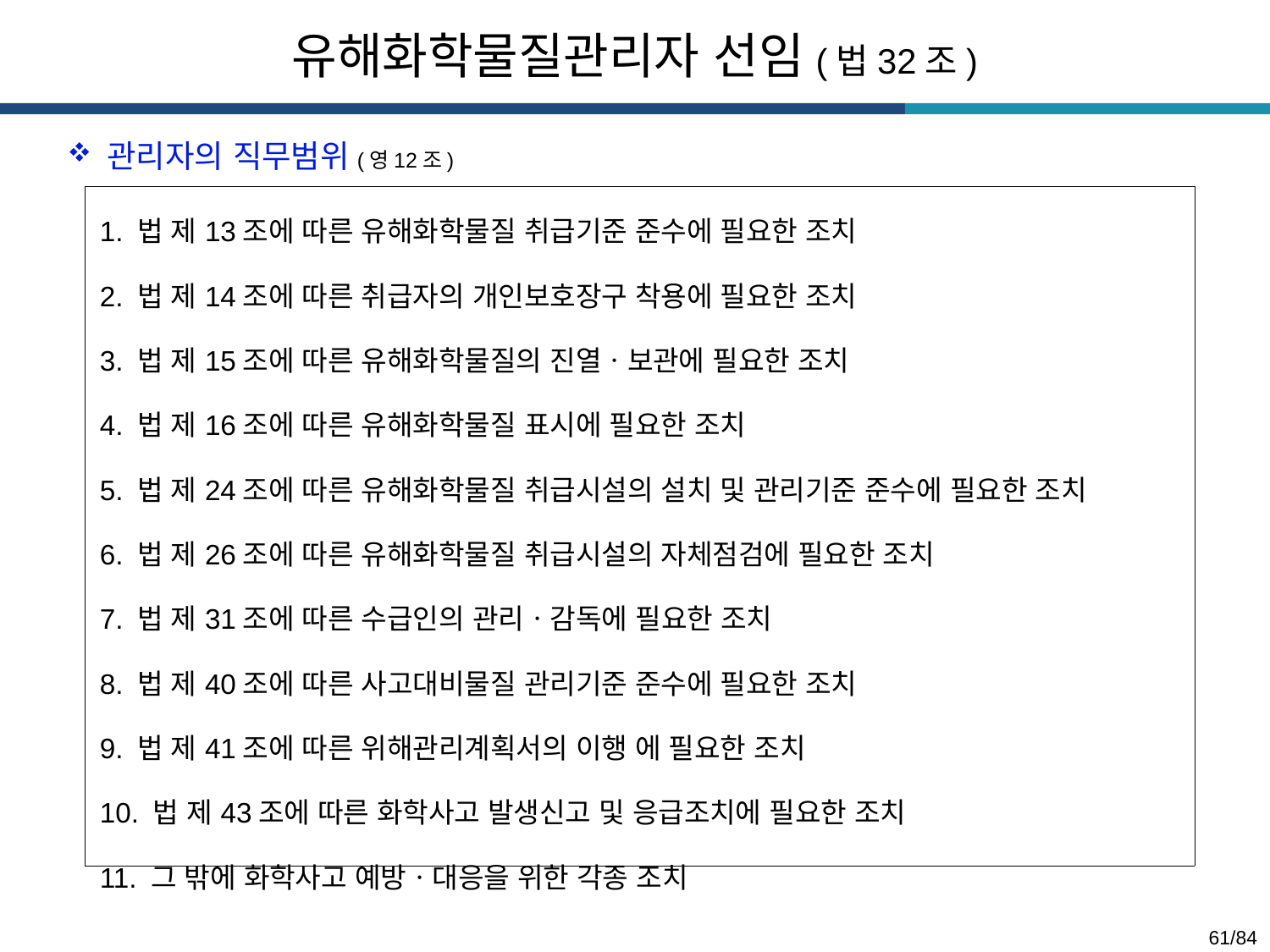

유해화학물질관리자 선임(법32조)
관리자의 직무범위(영12조)
| 1. 법 제13조에 따른 유해화학물질 취급기준 준수에 필요한 조치 2. 법 제14조에 따른 취급자의 개인보호장구 착용에 필요한 조치 3. 법 제15조에 따른 유해화학물질의 진열ㆍ보관에 필요한 조치 4. 법 제16조에 따른 유해화학물질 표시에 필요한 조치 5. 법 제24조에 따른 유해화학물질 취급시설의 설치 및 관리기준 준수에 필요한 조치 6. 법 제26조에 따른 유해화학물질 취급시설의 자체점검에 필요한 조치 7. 법 제31조에 따른 수급인의 관리ㆍ감독에 필요한 조치 8. 법 제40조에 따른 사고대비물질 관리기준 준수에 필요한 조치 9. 법 제41조에 따른 위해관리계획서의 이행 에 필요한 조치 10. 법 제43조에 따른 화학사고 발생신고 및 응급조치에 필요한 조치 11. 그 밖에 화학사고 예방ㆍ대응을 위한 각종 조치 |
| --- |